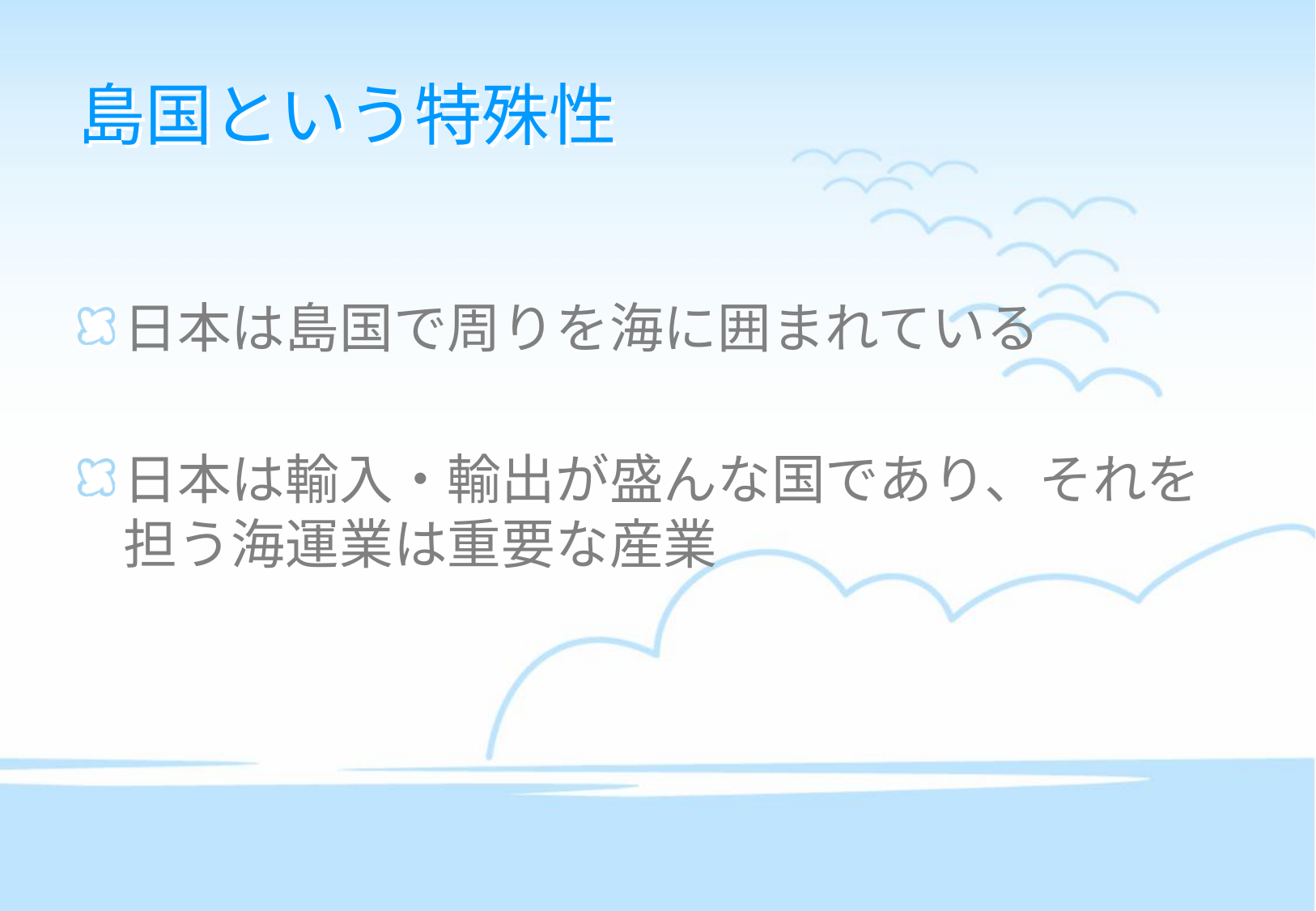

# 島国という特殊性

日本は島国で周りを海に囲まれている

日本は輸入・輸出が盛んな国であり、それを担う海運業は重要な産業